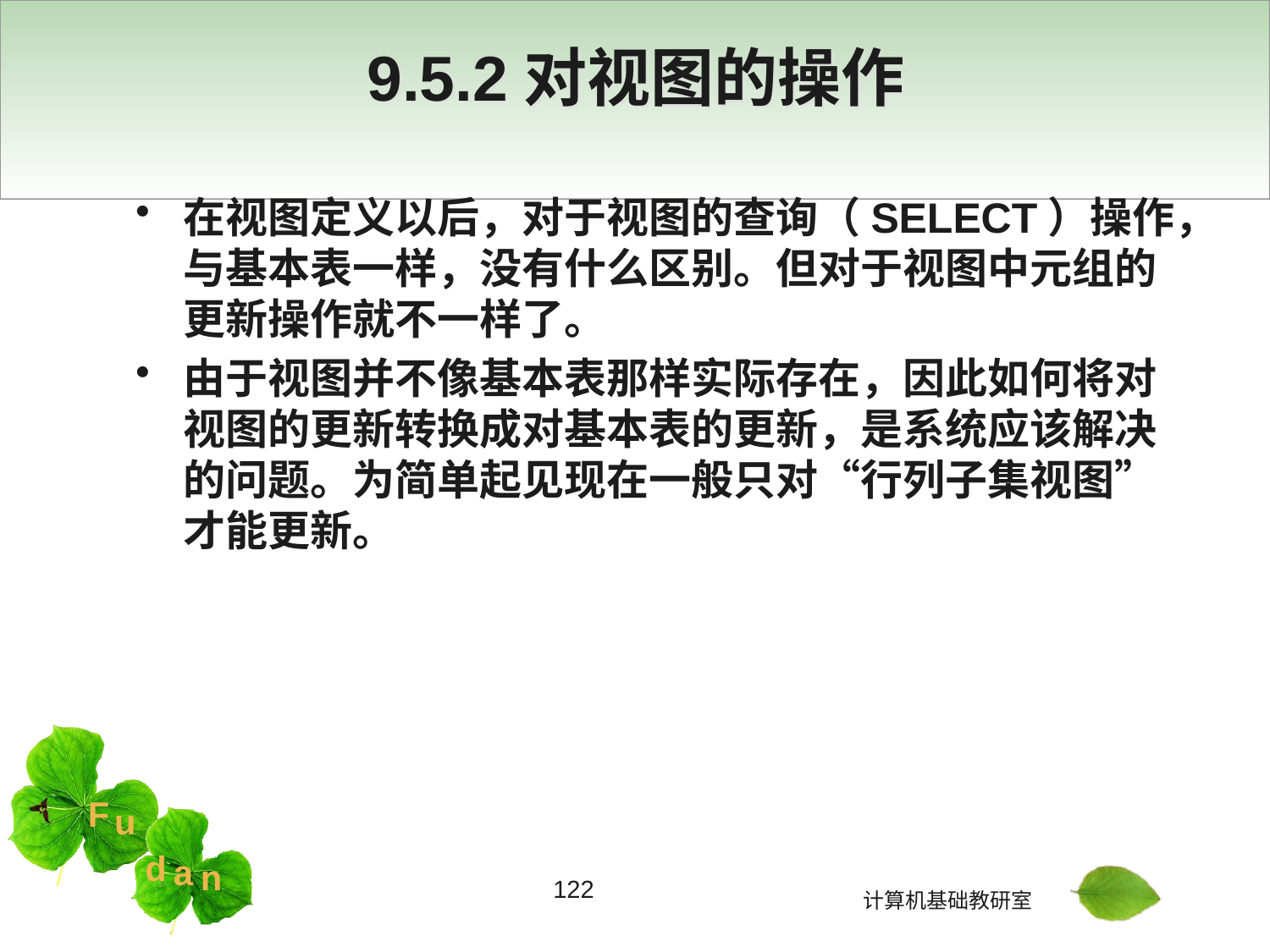

# 9.5.2对视图的操作
在视图定义以后，对于视图的查询（SELECT）操作，与基本表一样，没有什么区别。但对于视图中元组的更新操作就不一样了。
由于视图并不像基本表那样实际存在，因此如何将对视图的更新转换成对基本表的更新，是系统应该解决的问题。为简单起见现在一般只对“行列子集视图”才能更新。

122